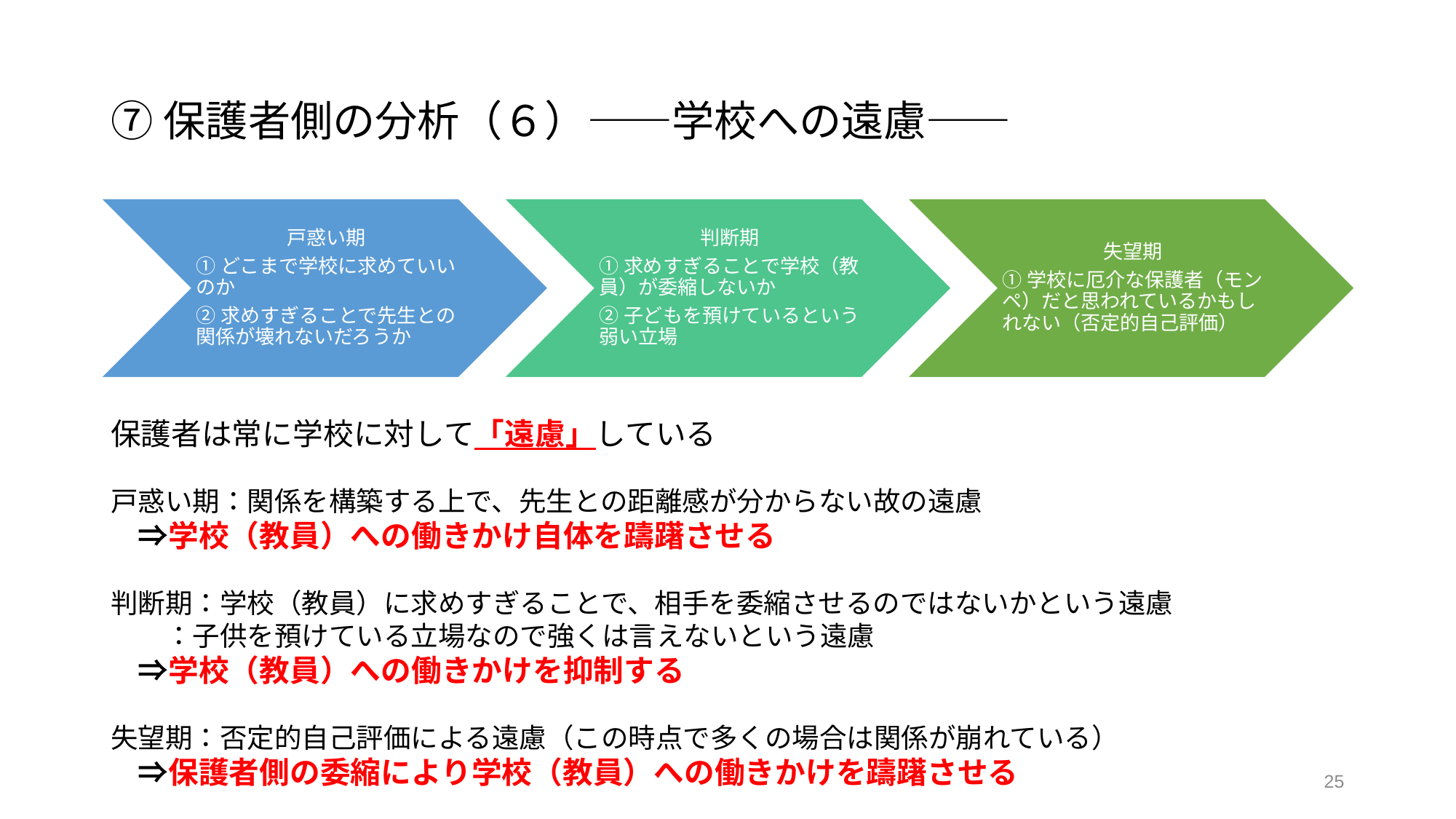

# ⑦保護者側の分析（６）――学校への遠慮――
戸惑い期
①どこまで学校に求めていいのか
②求めすぎることで先生との関係が壊れないだろうか
判断期
①求めすぎることで学校（教員）が委縮しないか
②子どもを預けているという弱い立場
失望期
①学校に厄介な保護者（モンペ）だと思われているかもしれない（否定的自己評価）
保護者は常に学校に対して「遠慮」している

戸惑い期：関係を構築する上で、先生との距離感が分からない故の遠慮
　⇒学校（教員）への働きかけ自体を躊躇させる

判断期：学校（教員）に求めすぎることで、相手を委縮させるのではないかという遠慮
　　：子供を預けている立場なので強くは言えないという遠慮
　⇒学校（教員）への働きかけを抑制する

失望期：否定的自己評価による遠慮（この時点で多くの場合は関係が崩れている）
　⇒保護者側の委縮により学校（教員）への働きかけを躊躇させる
25